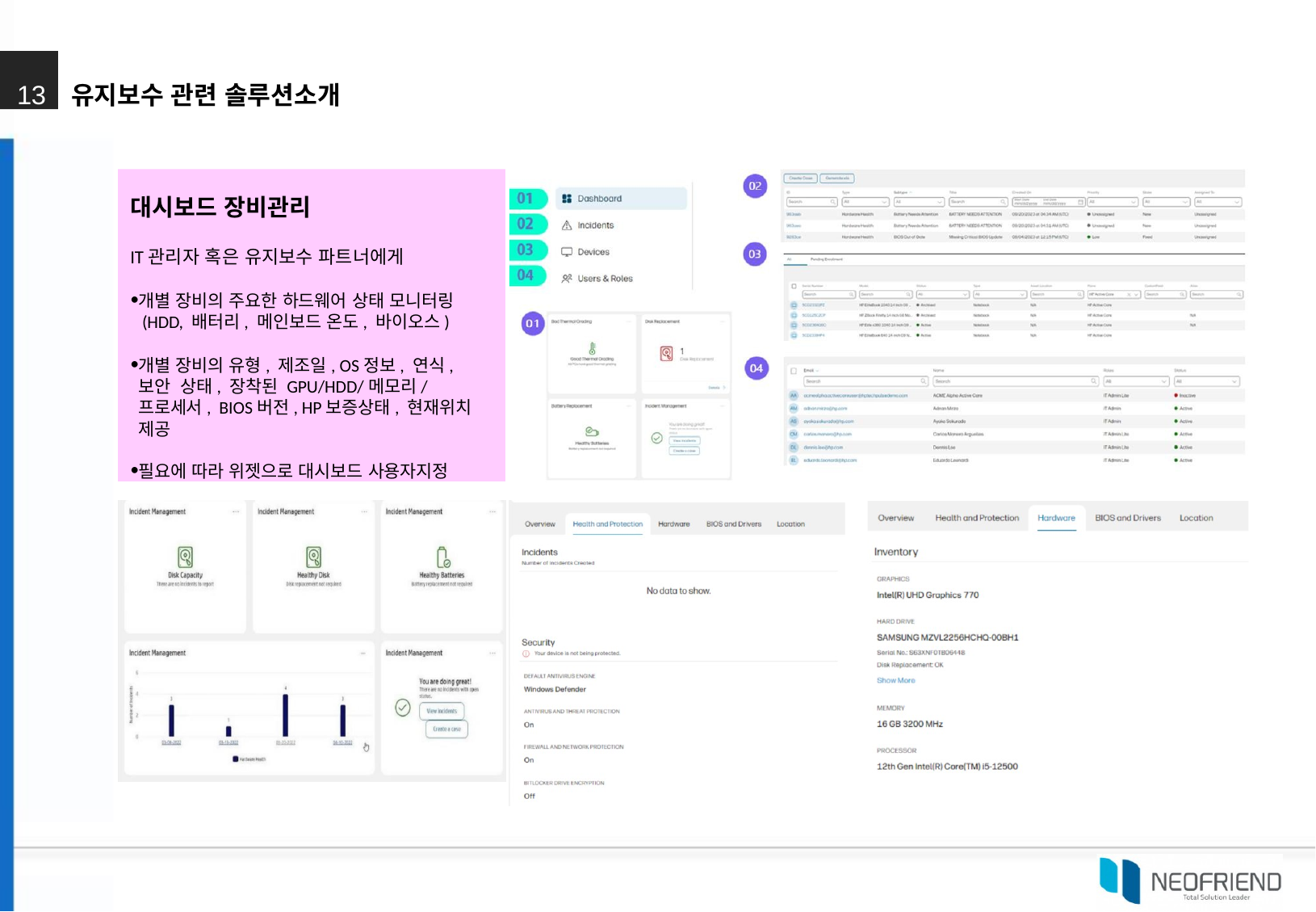

# 13	유지보수 관련 솔루션소개
대시보드 장비관리
IT관리자 혹은 유지보수 파트너에게
개별 장비의 주요한 하드웨어 상태 모니터링
(HDD, 배터리, 메인보드 온도, 바이오스)

개별 장비의 유형, 제조일, OS정보, 연식, 보안  상태, 장착된 GPU/HDD/메모리/프로세서,  BIOS버전, HP보증상태, 현재위치 제공
필요에 따라 위젯으로 대시보드 사용자지정